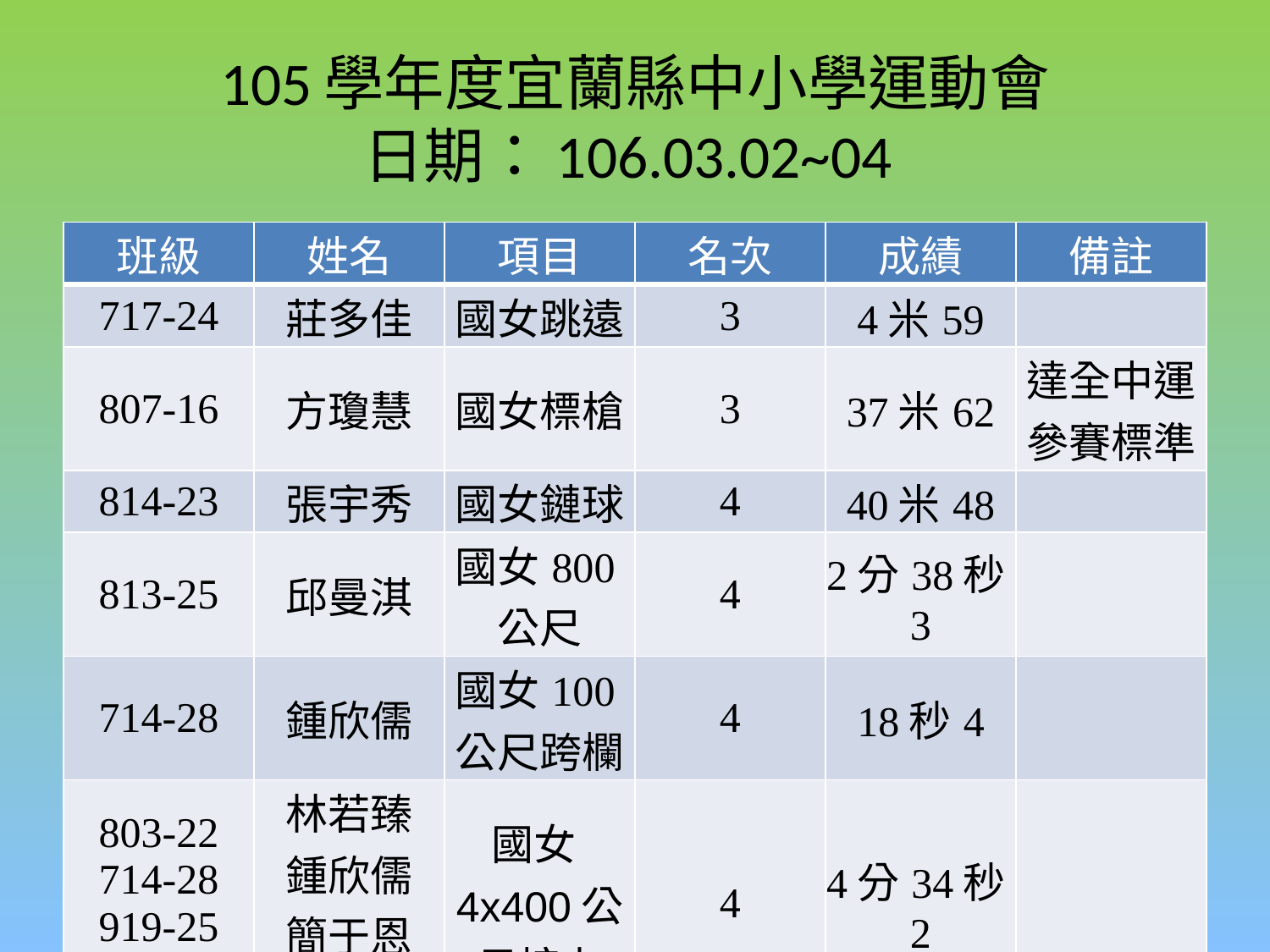

# 105學年度宜蘭縣中小學運動會 日期：106.03.02~04
| 班級 | 姓名 | 項目 | 名次 | 成績 | 備註 |
| --- | --- | --- | --- | --- | --- |
| 717-24 | 莊多佳 | 國女跳遠 | 3 | 4米59 |  |
| 807-16 | 方瓊慧 | 國女標槍 | 3 | 37米62 | 達全中運參賽標準 |
| 814-23 | 張宇秀 | 國女鏈球 | 4 | 40米48 |  |
| 813-25 | 邱曼淇 | 國女800公尺 | 4 | 2分38秒3 |  |
| 714-28 | 鍾欣儒 | 國女100公尺跨欄 | 4 | 18秒4 |  |
| 803-22 714-28 919-25 717-24 | 林若臻 鍾欣儒 簡于恩 莊多佳 | 國女4x400公尺接力 | 4 | 4分34秒2 |  |